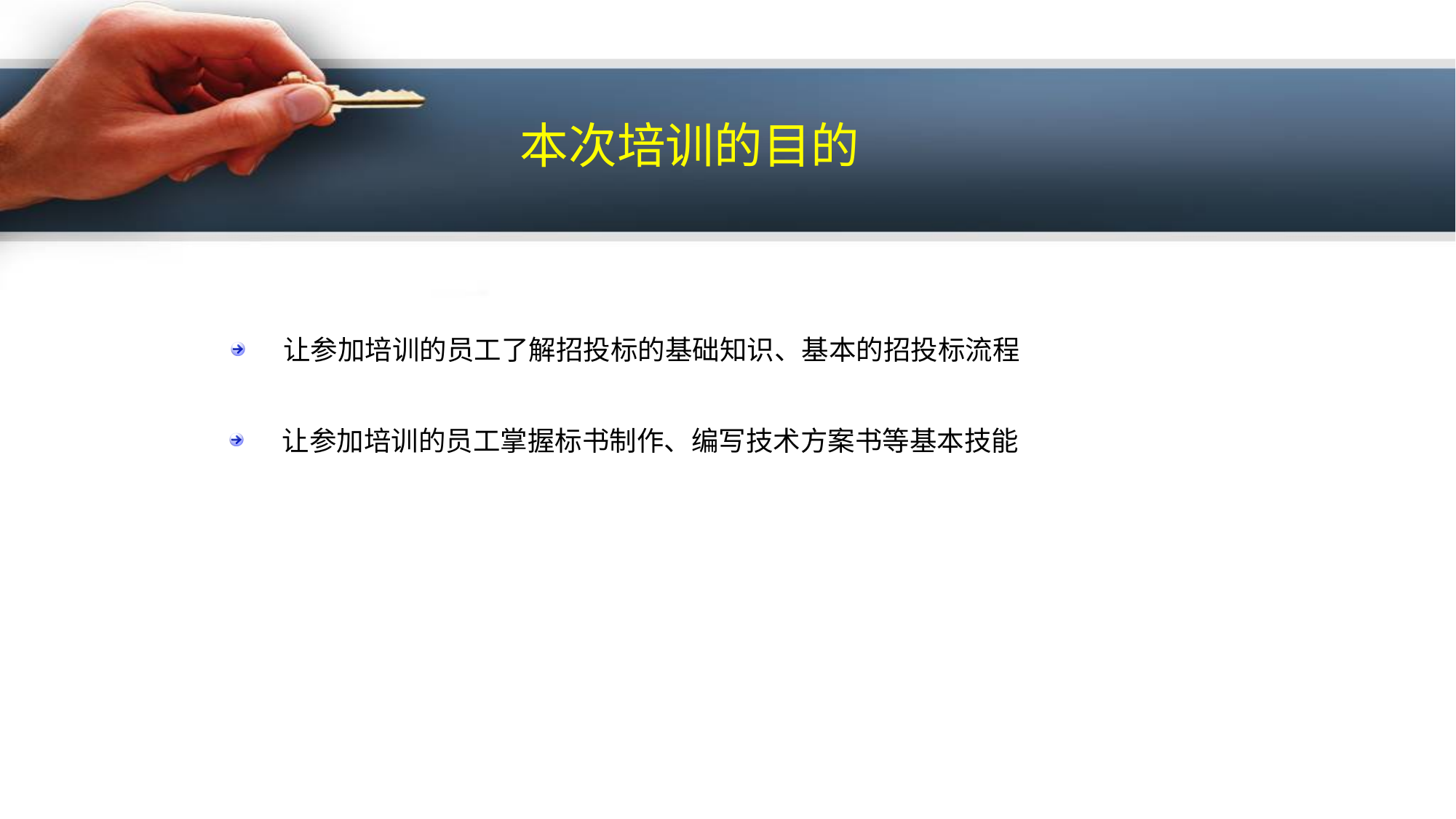

本次培训的目的
让参加培训的员工了解招投标的基础知识、基本的招投标流程
让参加培训的员工掌握标书制作、编写技术方案书等基本技能